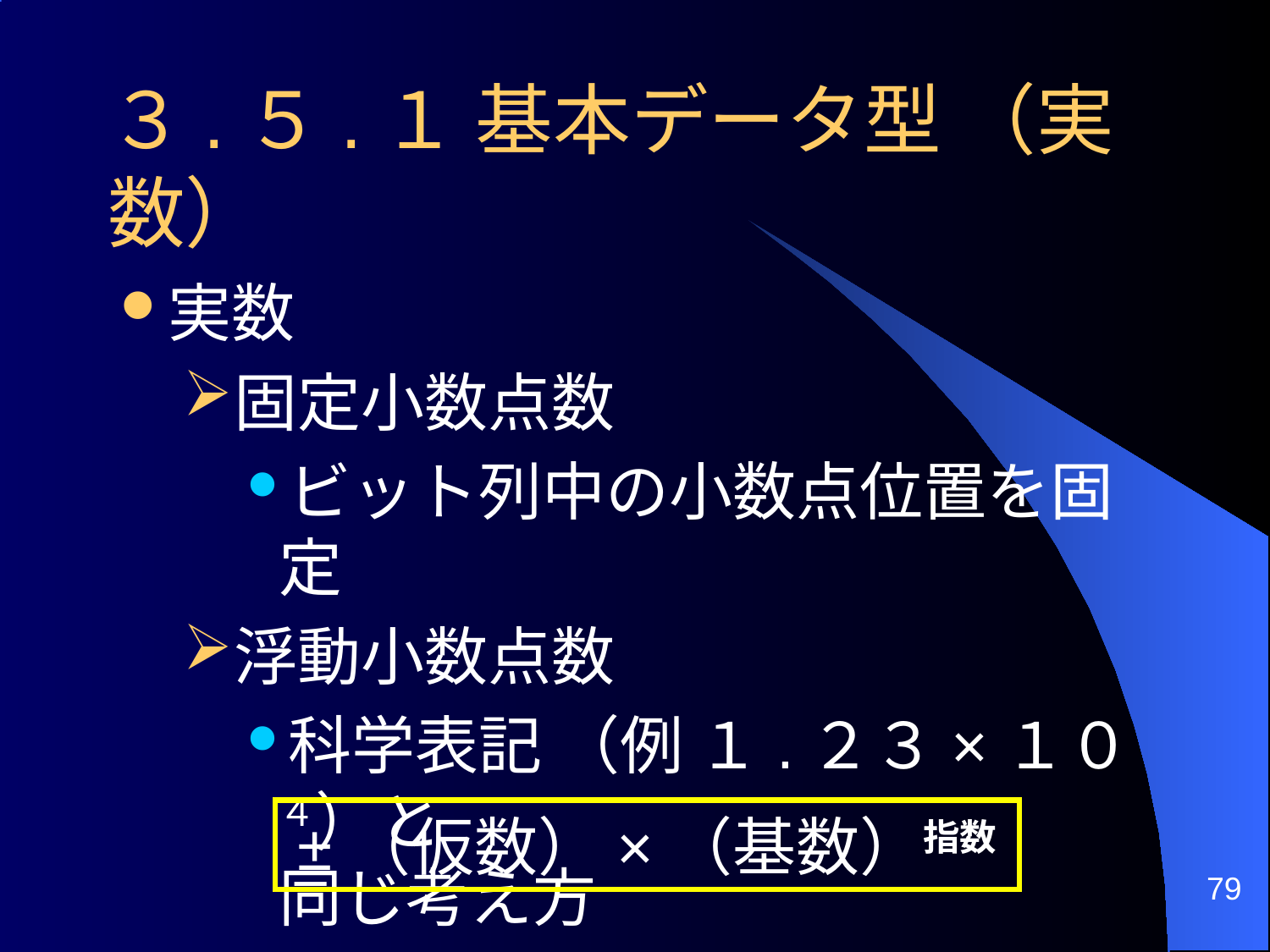

# ３.５.１ 基本データ型 （実数）
実数
固定小数点数
ビット列中の小数点位置を固定
浮動小数点数
科学表記 （例 １.２３×１０４）と
同じ考え方
±（仮数）×（基数）指数
79